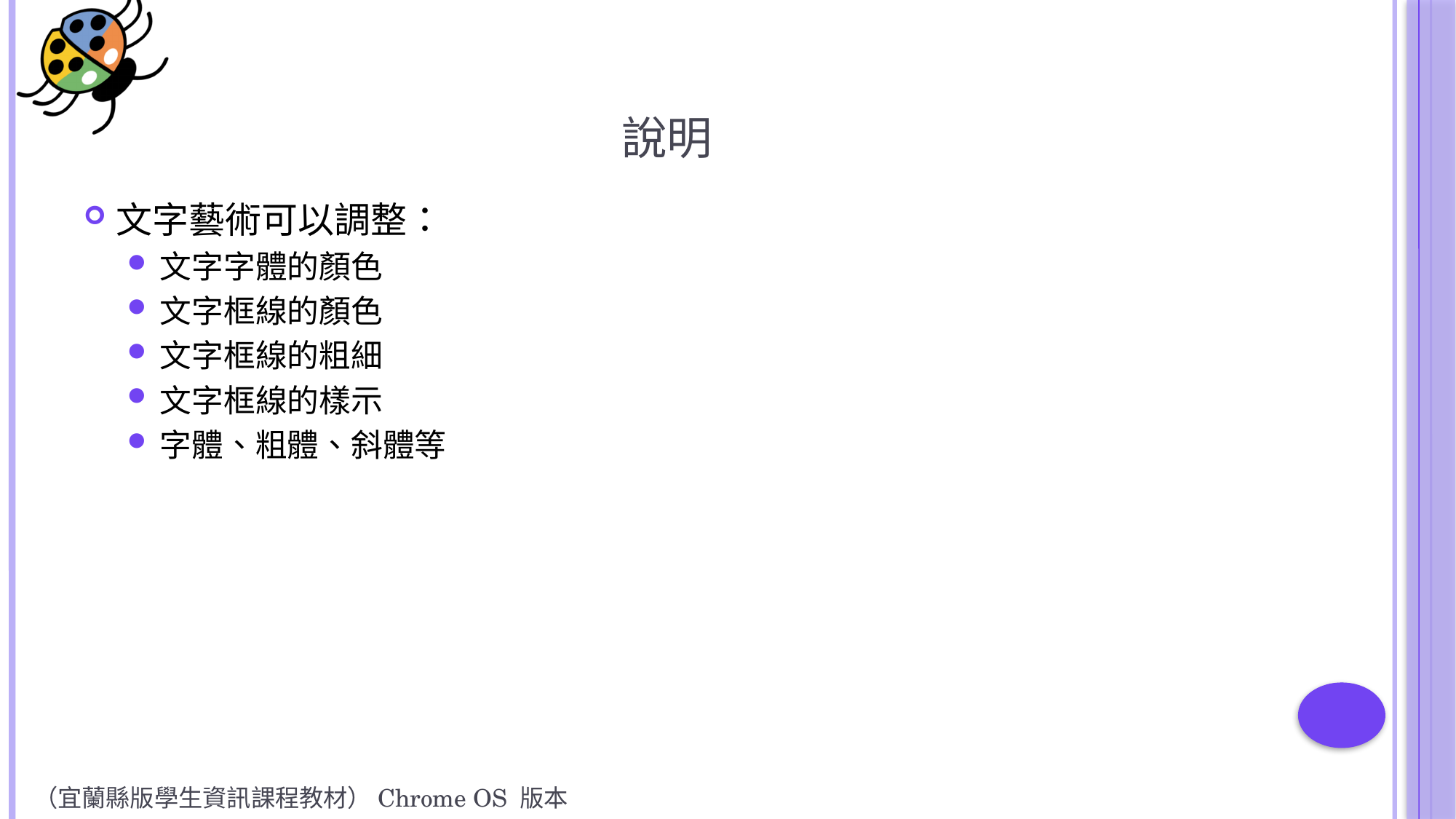

# 說明
文字藝術可以調整：
文字字體的顏色
文字框線的顏色
文字框線的粗細
文字框線的樣示
字體、粗體、斜體等
（宜蘭縣版學生資訊課程教材）Chrome OS 版本